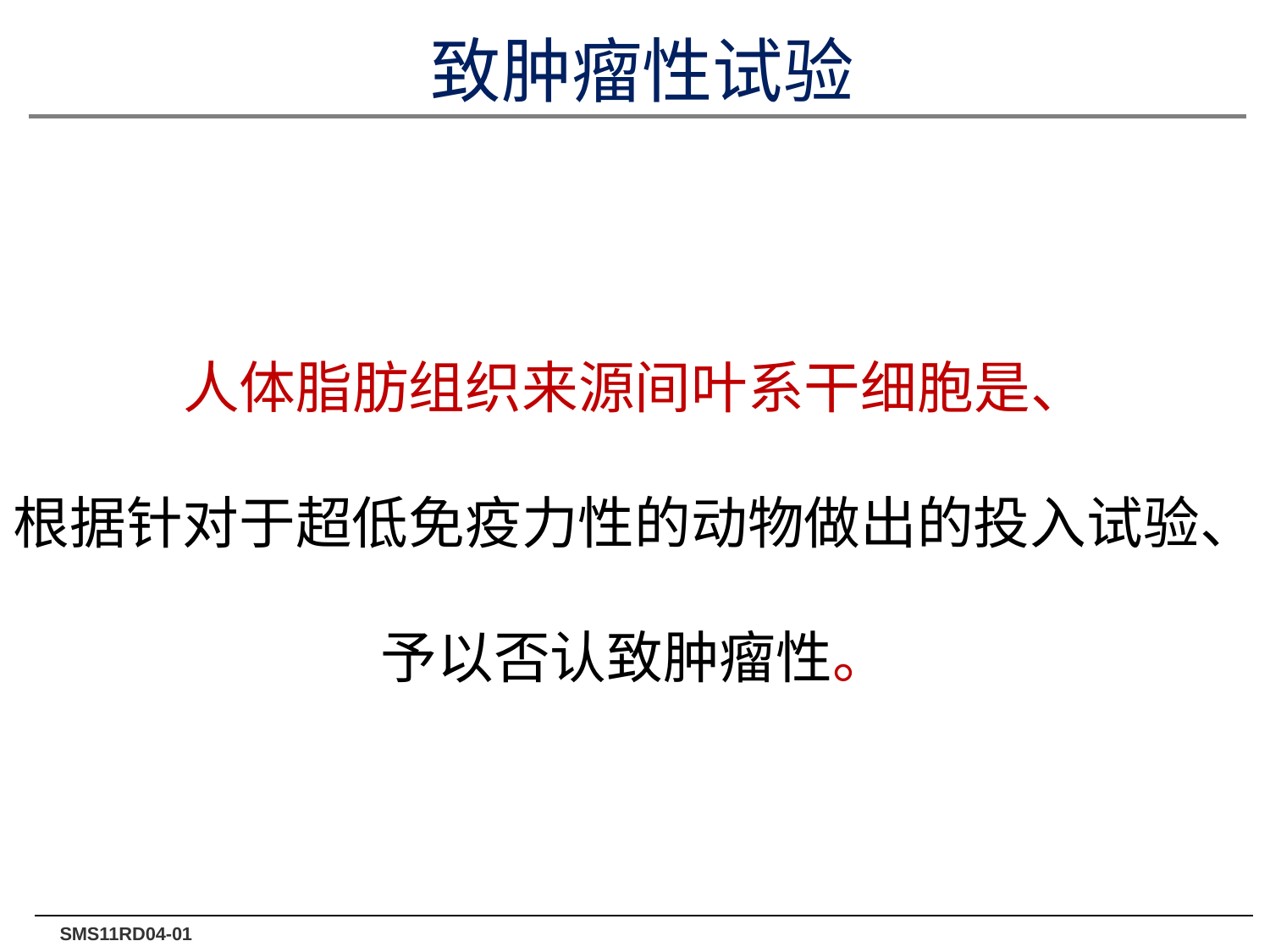

致肿瘤性试验
人体脂肪组织来源间叶系干细胞是、
根据针对于超低免疫力性的动物做出的投入试验、予以否认致肿瘤性。